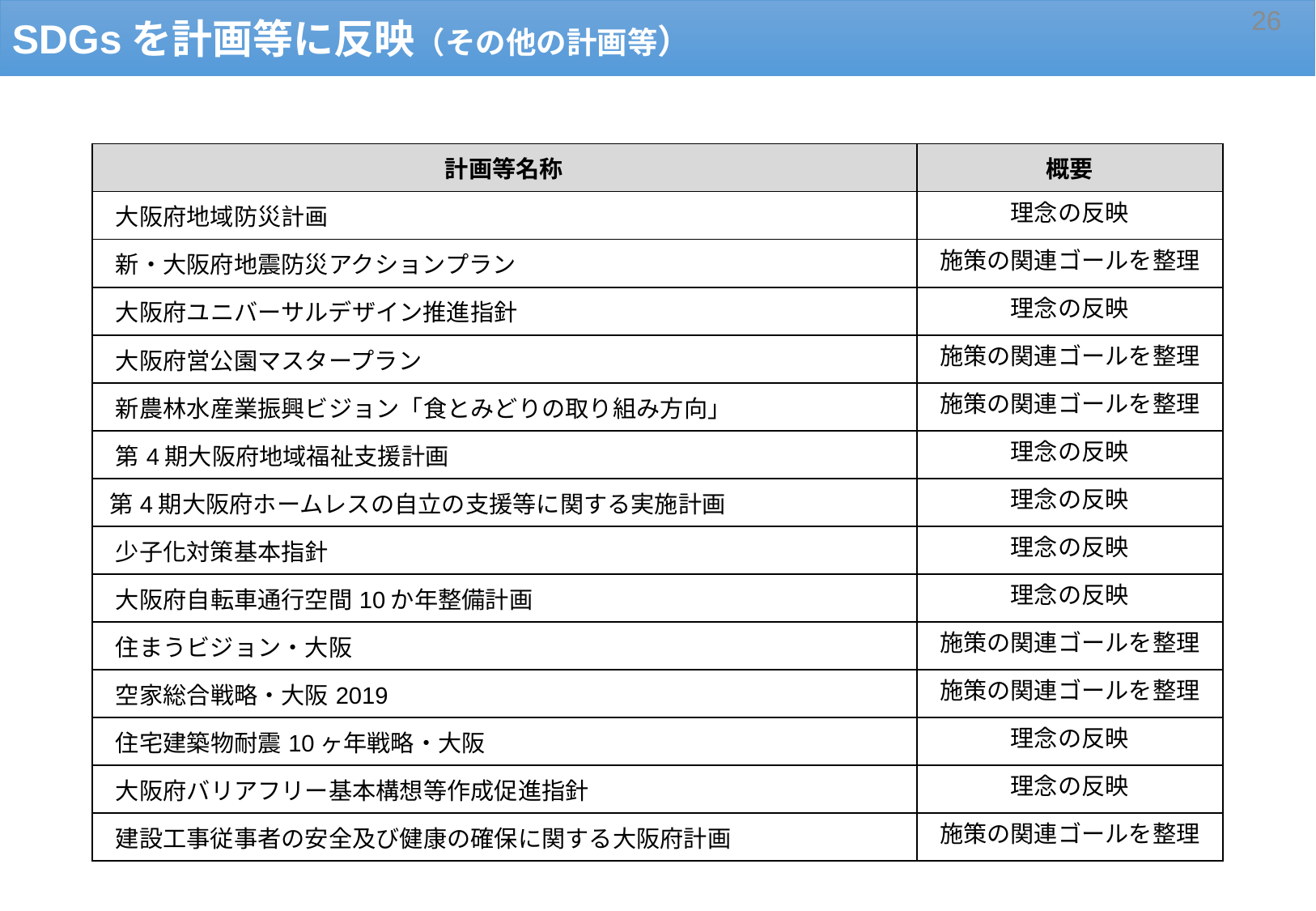

26
SDGsを計画等に反映（その他の計画等）
| 計画等名称 | 概要 |
| --- | --- |
| 大阪府地域防災計画 | 理念の反映 |
| 新・大阪府地震防災アクションプラン | 施策の関連ゴールを整理 |
| 大阪府ユニバーサルデザイン推進指針 | 理念の反映 |
| 大阪府営公園マスタープラン | 施策の関連ゴールを整理 |
| 新農林水産業振興ビジョン「食とみどりの取り組み方向」 | 施策の関連ゴールを整理 |
| 第4期大阪府地域福祉支援計画 | 理念の反映 |
| 第4期大阪府ホームレスの自立の支援等に関する実施計画 | 理念の反映 |
| 少子化対策基本指針 | 理念の反映 |
| 大阪府自転車通行空間10か年整備計画 | 理念の反映 |
| 住まうビジョン・大阪 | 施策の関連ゴールを整理 |
| 空家総合戦略・大阪2019 | 施策の関連ゴールを整理 |
| 住宅建築物耐震10ヶ年戦略・大阪 | 理念の反映 |
| 大阪府バリアフリー基本構想等作成促進指針 | 理念の反映 |
| 建設工事従事者の安全及び健康の確保に関する大阪府計画 | 施策の関連ゴールを整理 |